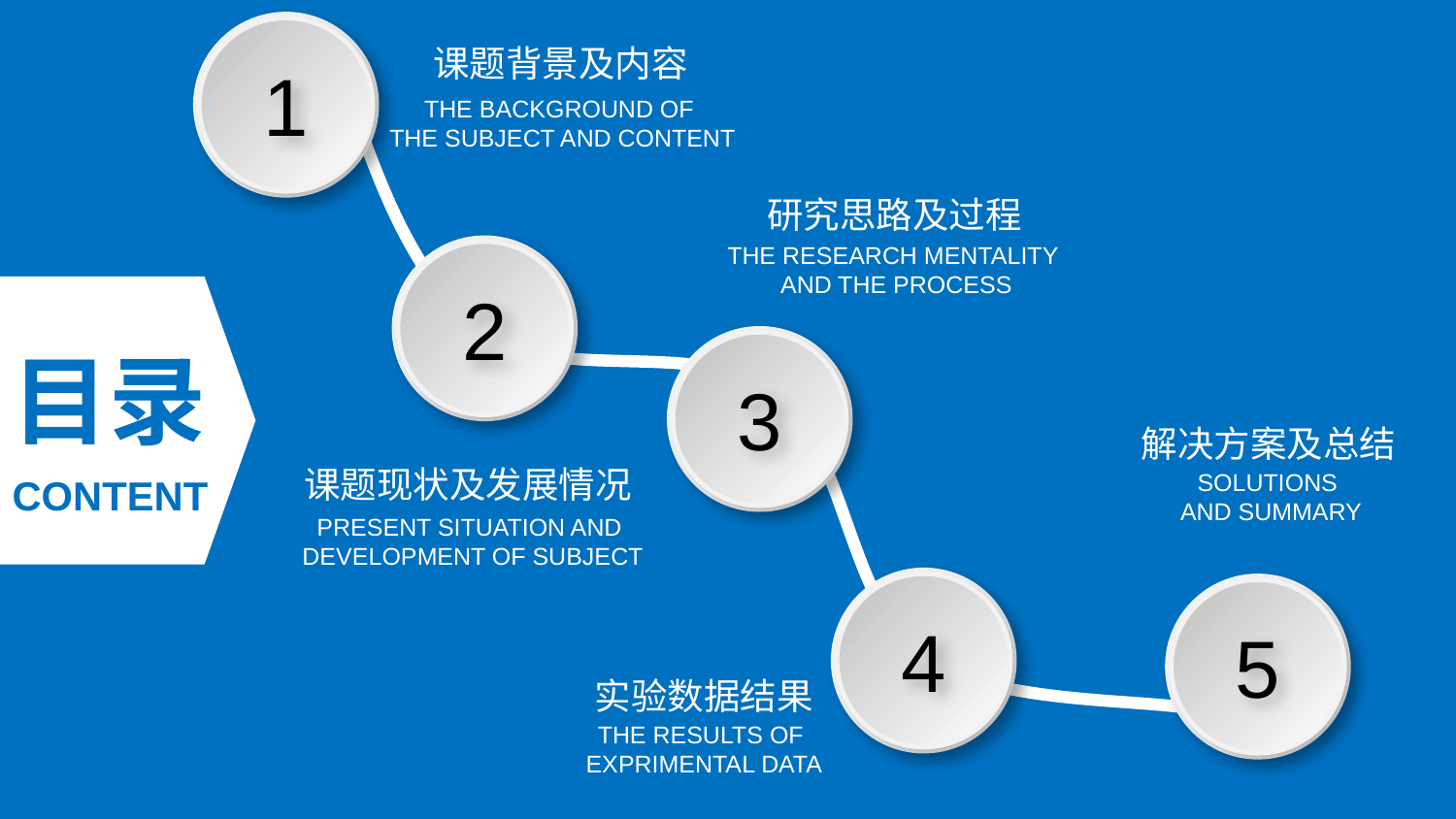

1
课题背景及内容
THE BACKGROUND OF
THE SUBJECT AND CONTENT
研究思路及过程
THE RESEARCH MENTALITY
AND THE PROCESS

2

目录
CONTENT

3

解决方案及总结
课题现状及发展情况
SOLUTIONS
AND SUMMARY
PRESENT SITUATION AND
DEVELOPMENT OF SUBJECT

4

5
实验数据结果
THE RESULTS OF
EXPRIMENTAL DATA
延时符